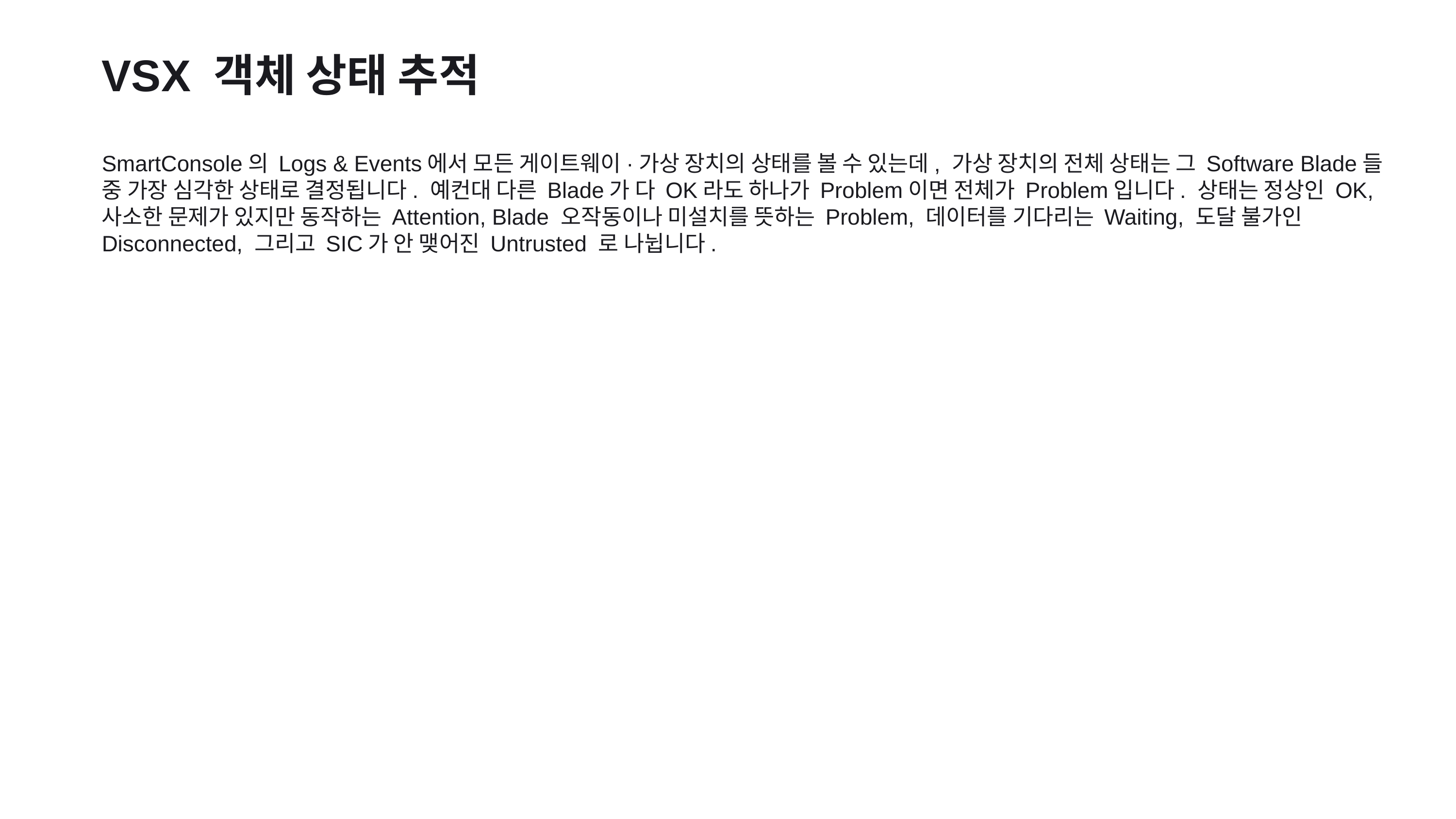

VSX 객체 상태 추적
SmartConsole의 Logs & Events에서 모든 게이트웨이·가상 장치의 상태를 볼 수 있는데, 가상 장치의 전체 상태는 그 Software Blade들 중 가장 심각한 상태로 결정됩니다. 예컨대 다른 Blade가 다 OK라도 하나가 Problem이면 전체가 Problem입니다. 상태는 정상인 OK, 사소한 문제가 있지만 동작하는 Attention, Blade 오작동이나 미설치를 뜻하는 Problem, 데이터를 기다리는 Waiting, 도달 불가인 Disconnected, 그리고 SIC가 안 맺어진 Untrusted 로 나뉩니다.